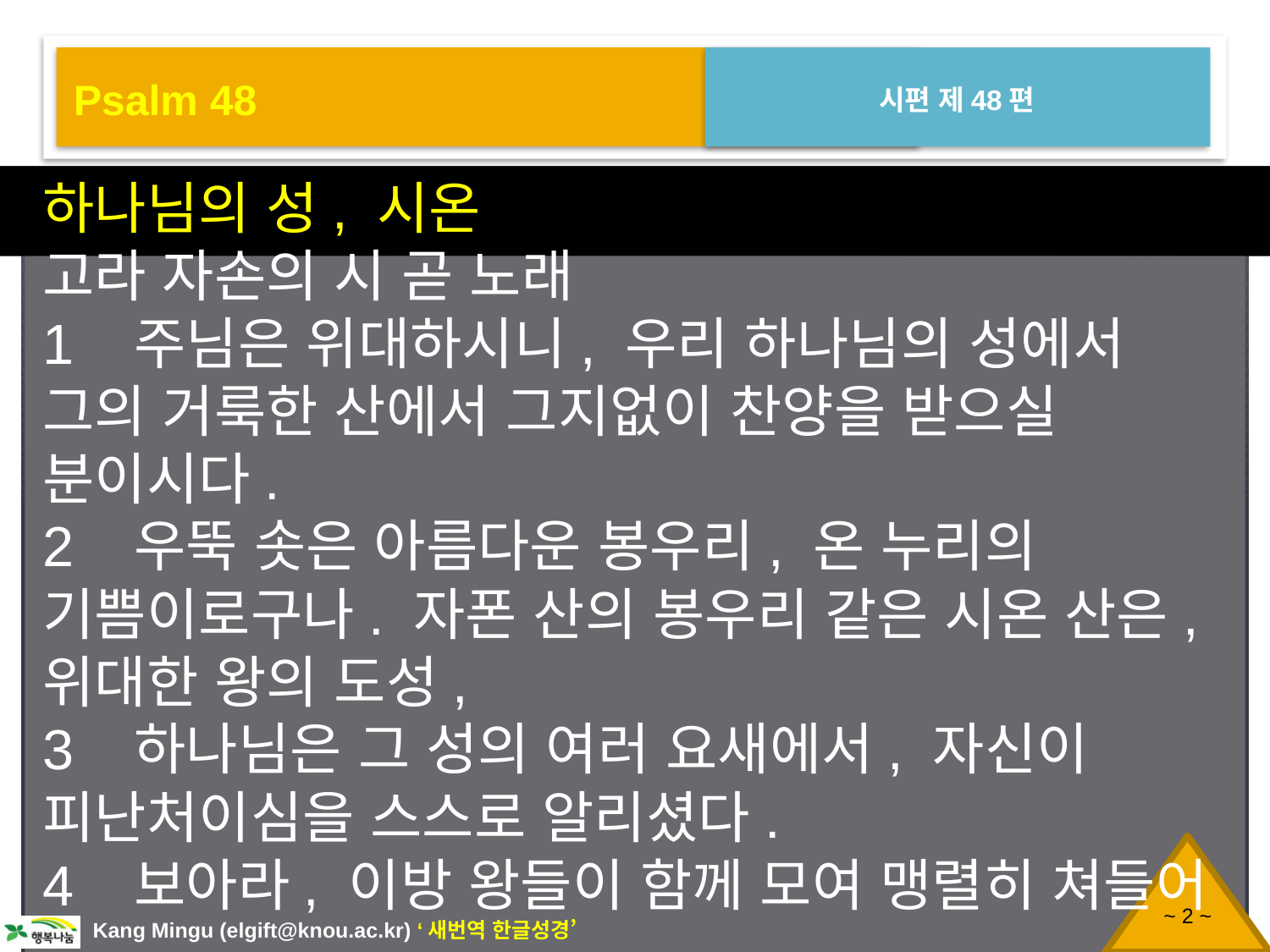

Psalm 48
시편 제48편
하나님의 성, 시온
고라 자손의 시 곧 노래
1   주님은 위대하시니, 우리 하나님의 성에서 그의 거룩한 산에서 그지없이 찬양을 받으실 분이시다.
2   우뚝 솟은 아름다운 봉우리, 온 누리의 기쁨이로구나. 자폰 산의 봉우리 같은 시온 산은, 위대한 왕의 도성,
3   하나님은 그 성의 여러 요새에서, 자신이 피난처이심을 스스로 알리셨다.
4   보아라, 이방 왕들이 함께 모여 맹렬히 쳐들어